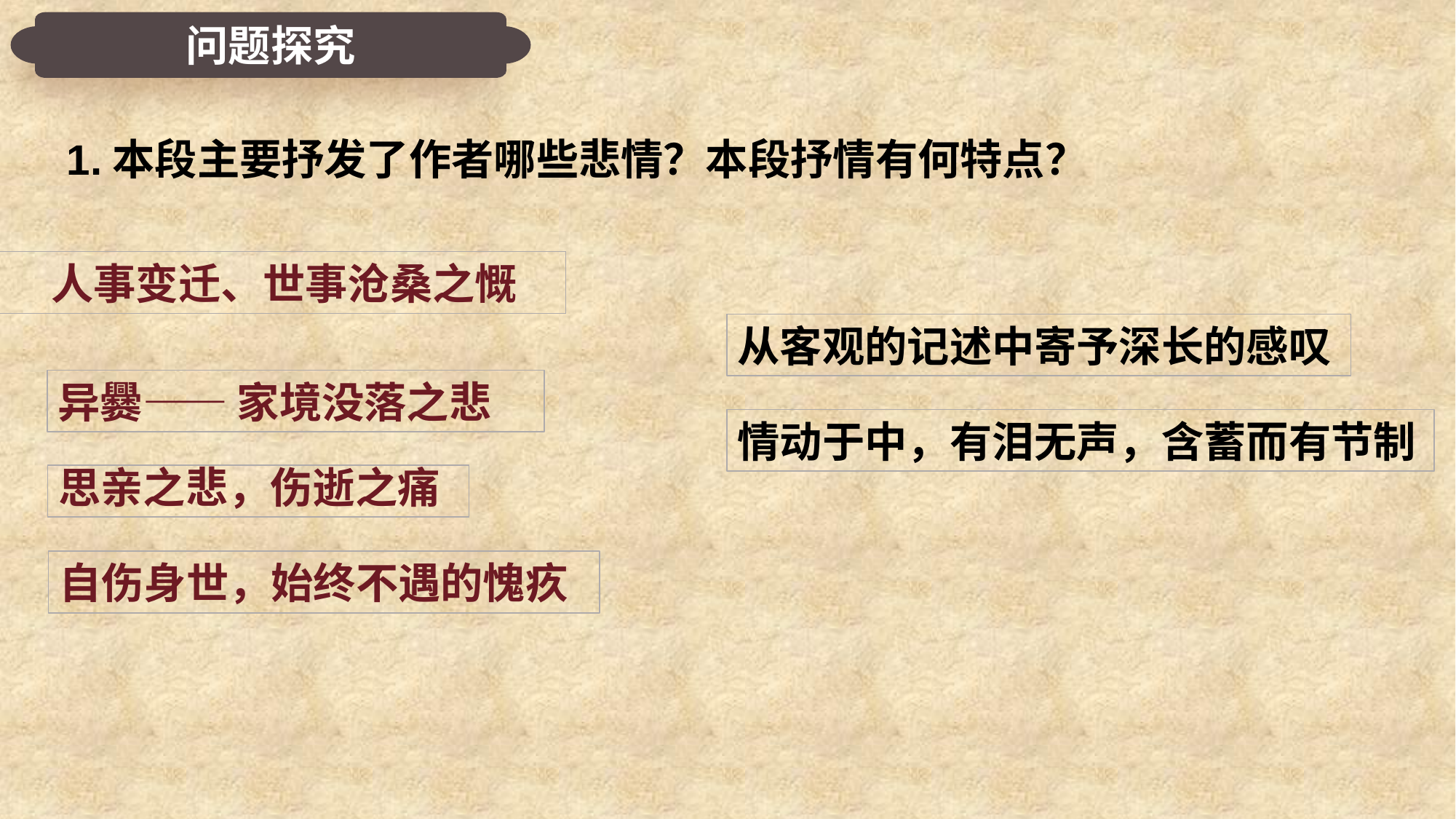

问题探究
1.本段主要抒发了作者哪些悲情？本段抒情有何特点？
人事变迁、世事沧桑之慨
从客观的记述中寄予深长的感叹
异爨—— 家境没落之悲
情动于中，有泪无声，含蓄而有节制
思亲之悲，伤逝之痛
自伤身世，始终不遇的愧疚